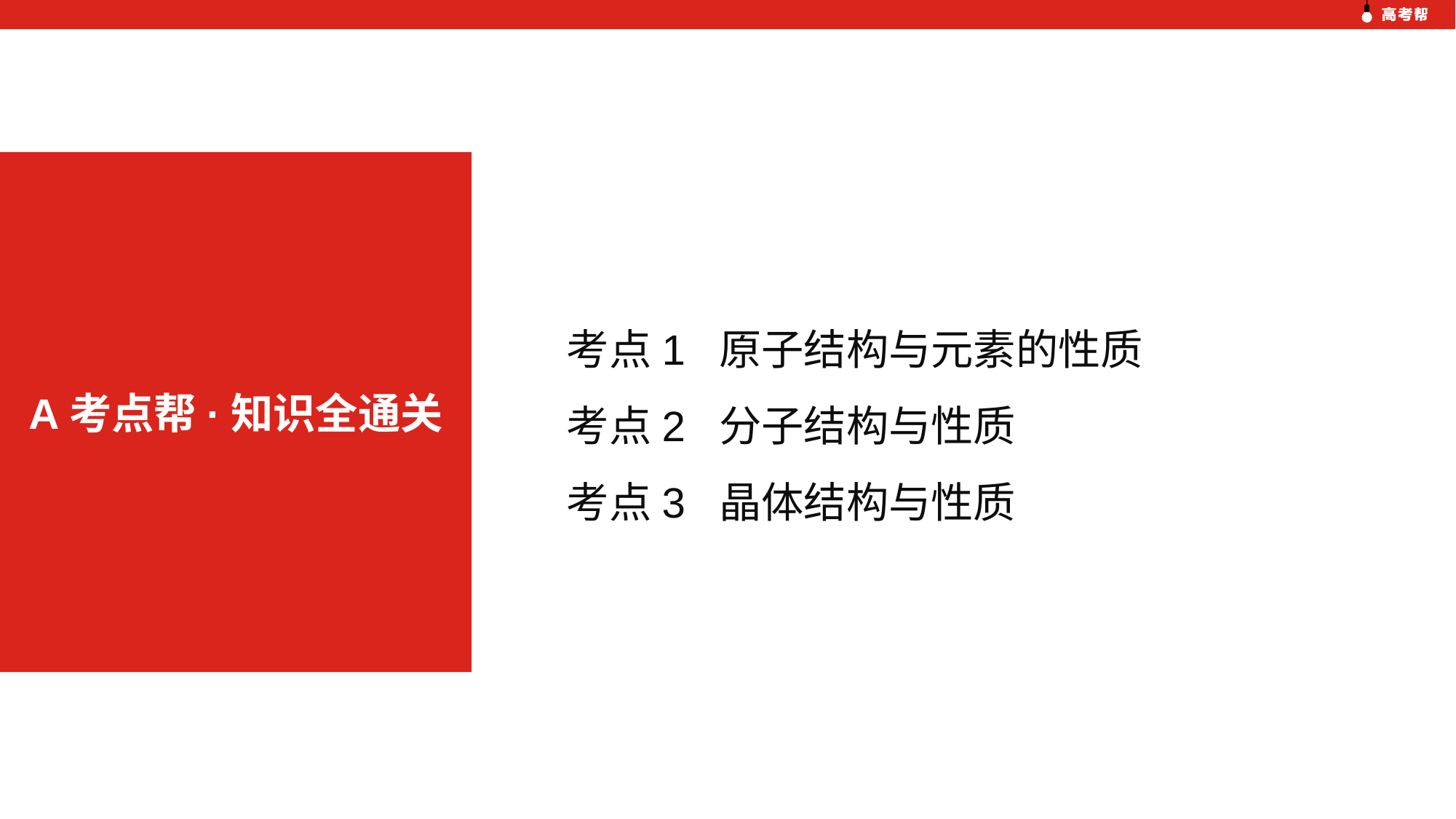

考点1  原子结构与元素的性质
考点2  分子结构与性质
考点3  晶体结构与性质
A考点帮·知识全通关